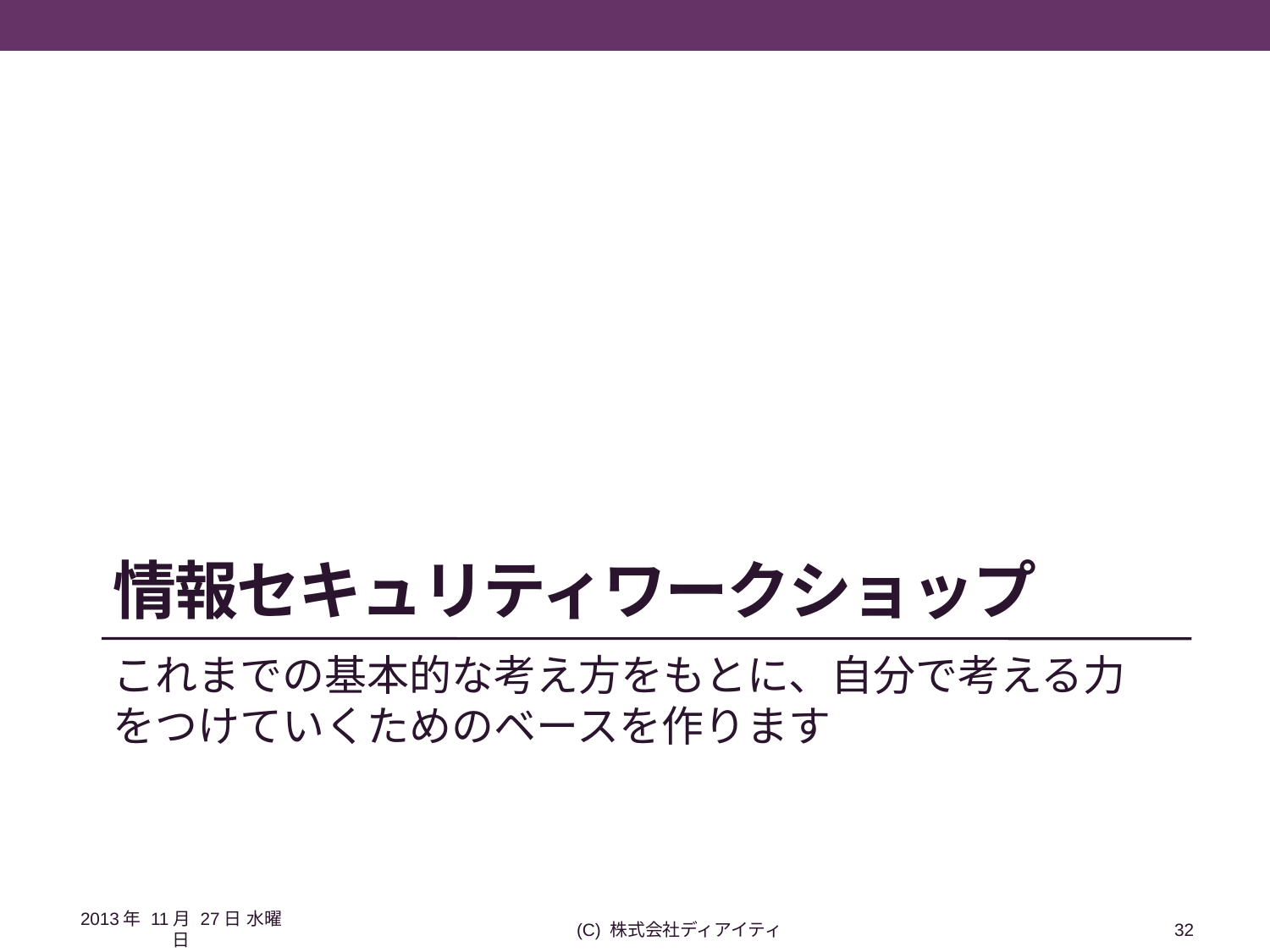

# 情報セキュリティワークショップ
これまでの基本的な考え方をもとに、自分で考える力をつけていくためのベースを作ります
2013年 11月 27日 水曜日
(C) 株式会社ディアイティ
32